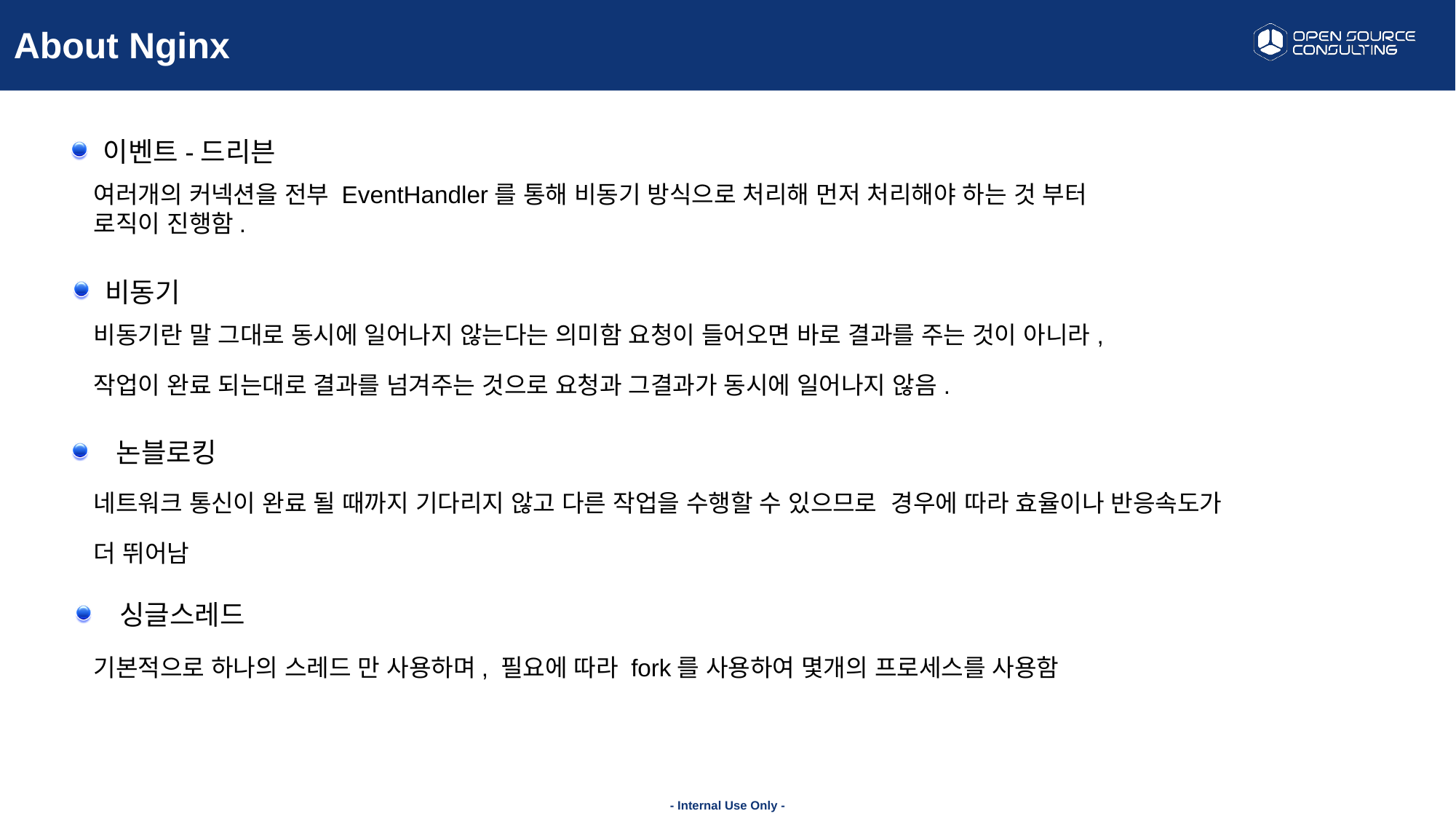

About Nginx
이벤트-드리븐
여러개의 커넥션을 전부 EventHandler를 통해 비동기 방식으로 처리해 먼저 처리해야 하는 것 부터
로직이 진행함.

비동기
비동기란 말 그대로 동시에 일어나지 않는다는 의미함 요청이 들어오면 바로 결과를 주는 것이 아니라,
작업이 완료 되는대로 결과를 넘겨주는 것으로 요청과 그결과가 동시에 일어나지 않음.
 논블로킹
네트워크 통신이 완료 될 때까지 기다리지 않고 다른 작업을 수행할 수 있으므로  경우에 따라 효율이나 반응속도가
더 뛰어남
 싱글스레드
기본적으로 하나의 스레드 만 사용하며, 필요에 따라 fork를 사용하여 몇개의 프로세스를 사용함